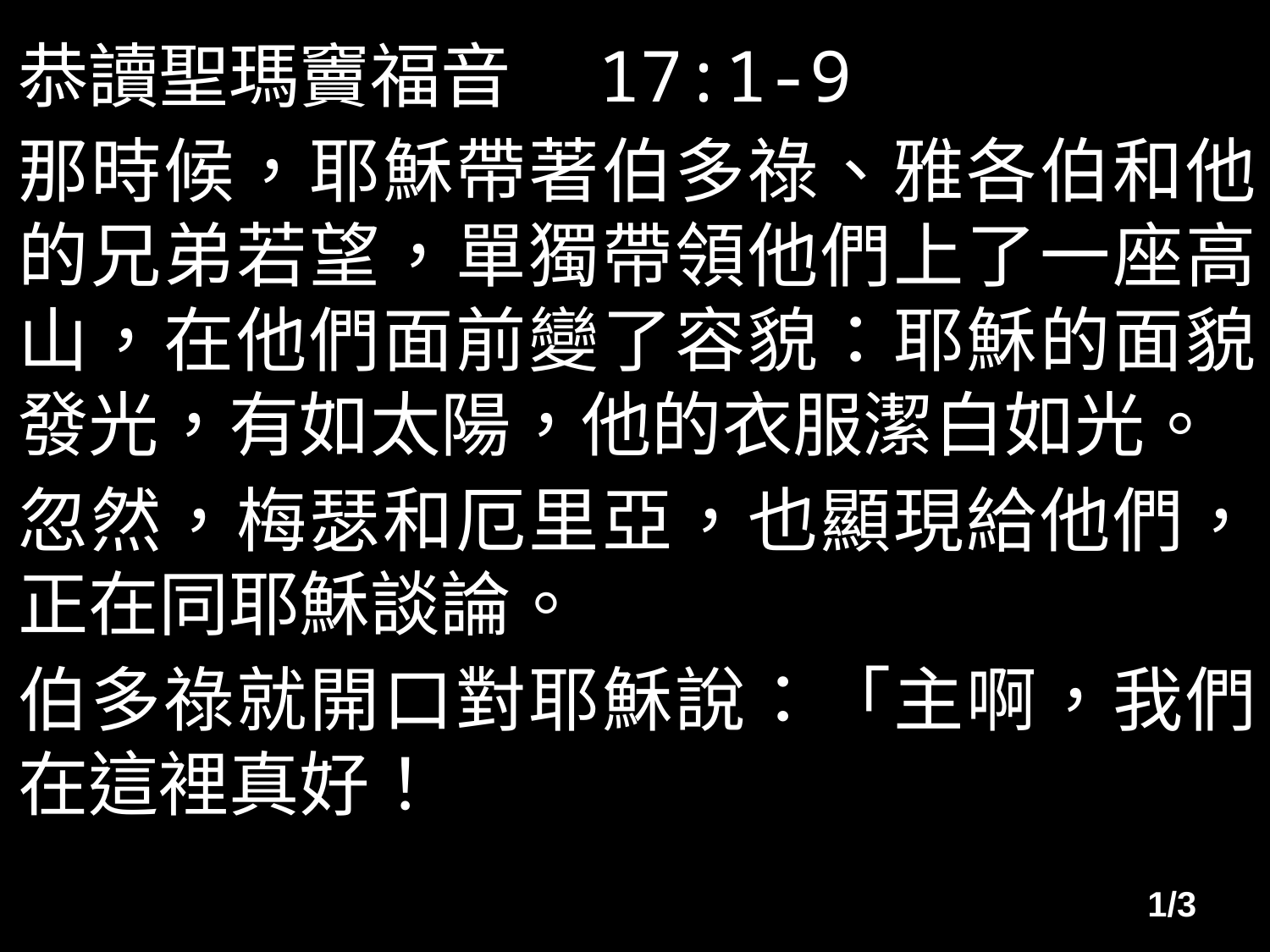

恭讀聖瑪竇福音　17:1-9
那時候，耶穌帶著伯多祿、雅各伯和他的兄弟若望，單獨帶領他們上了一座高山，在他們面前變了容貌：耶穌的面貌發光，有如太陽，他的衣服潔白如光。
忽然，梅瑟和厄里亞，也顯現給他們，正在同耶穌談論。
伯多祿就開口對耶穌說：「主啊，我們在這裡真好！
1/3